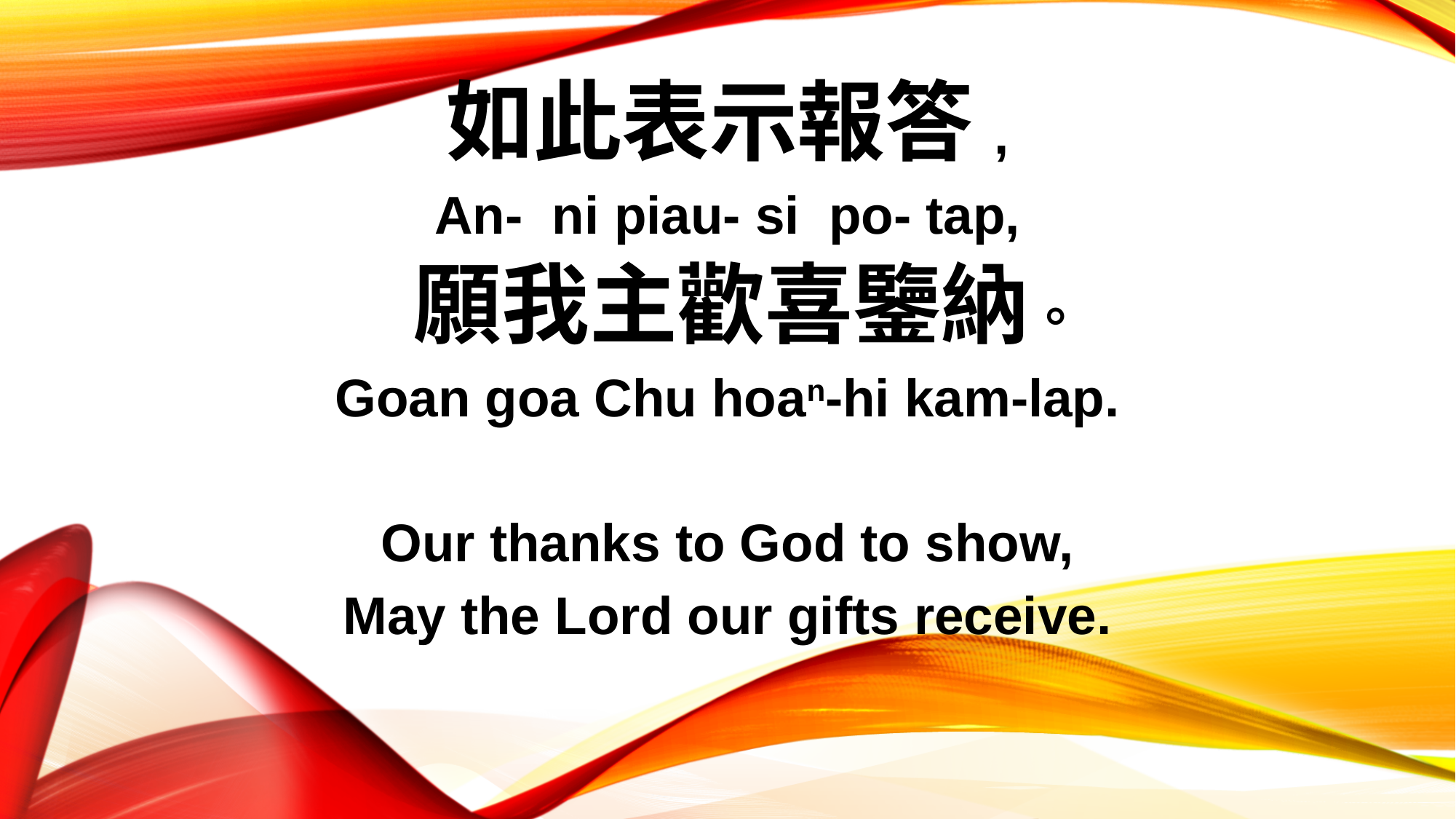

如此表示報答,
An-  ni piau- si  po- tap,
 願我主歡喜鑒納。
Goan goa Chu hoan-hi kam-lap.

Our thanks to God to show,
May the Lord our gifts receive.